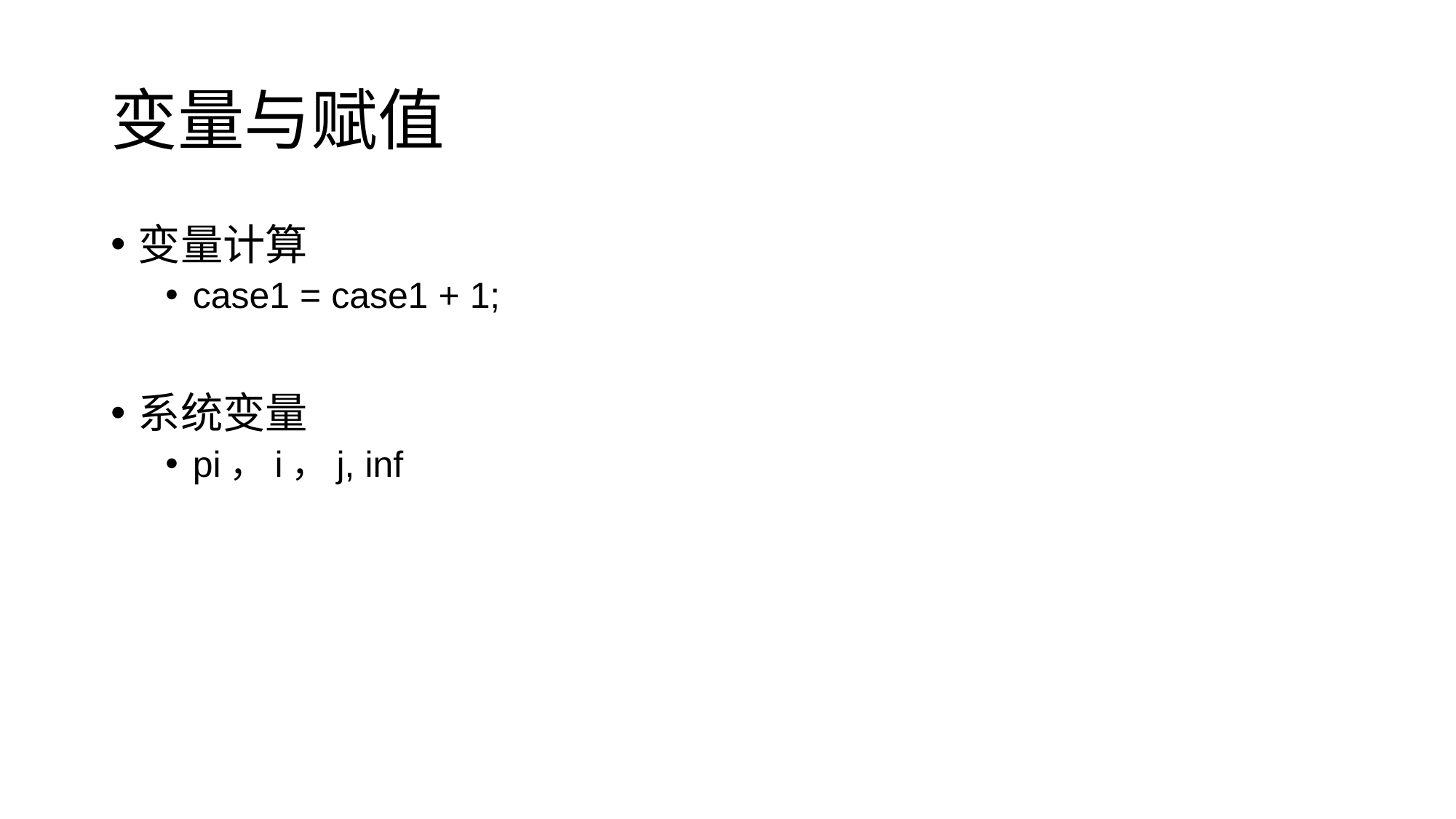

# 变量与赋值
变量计算
case1 = case1 + 1;

系统变量
pi，i，j, inf